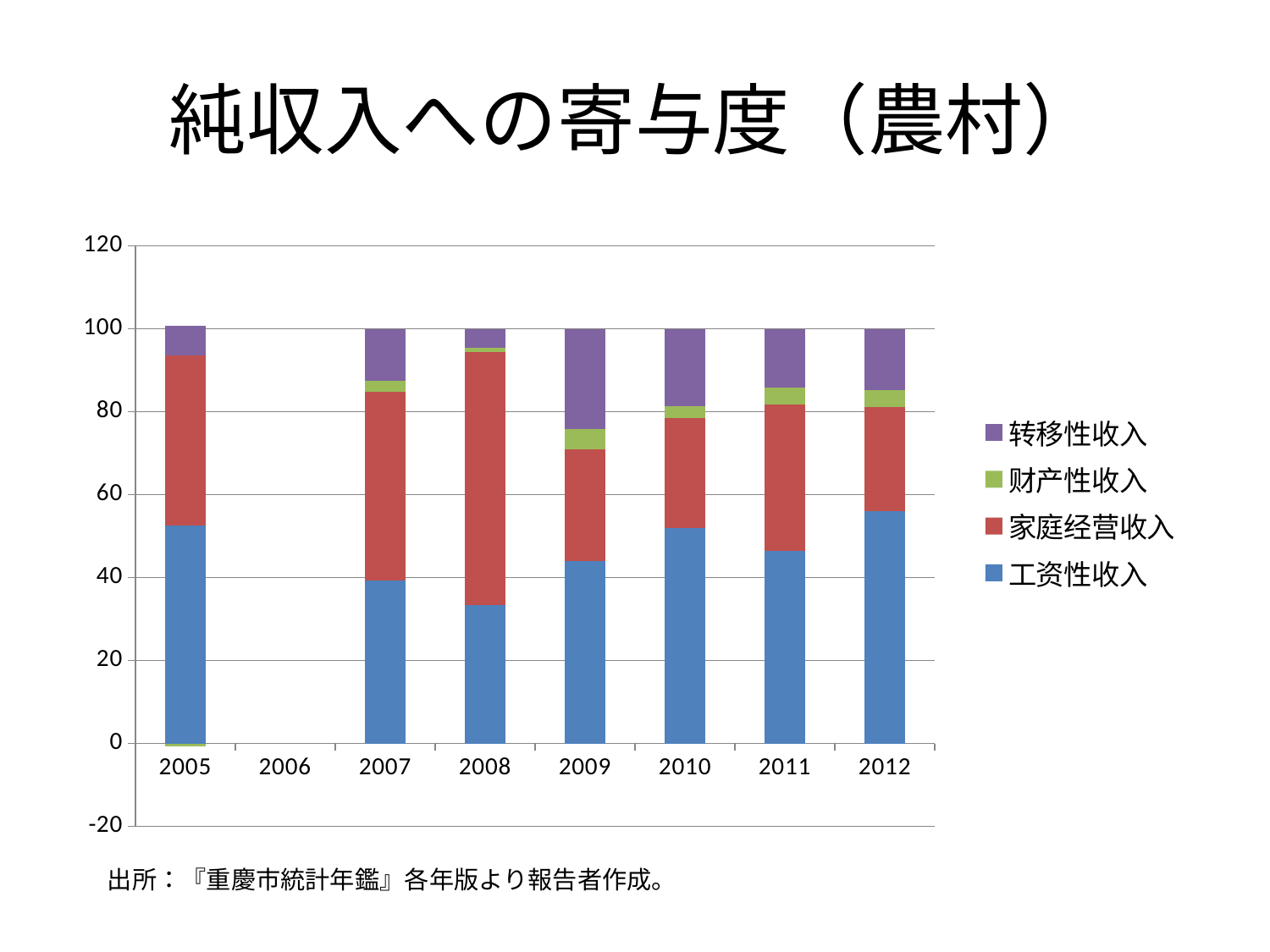

# 純収入への寄与度（農村）

### Chart

| Category | 工资性收入 | 家庭经营收入 | 财产性收入 | 转移性收入 |
|---|---|---|---|---|
| 2005 | 52.56097152989185 | 41.02907229600882 | -0.7928808002408747 | 7.202836974340094 |
| 2006 | None | None | None | None |
| 2007 | 39.24593015009198 | 45.675418410592144 | 2.591417490073241 | 12.485660812569702 |
| 2008 | 33.28467723026958 | 61.08043552649085 | 1.1576398693092647 | 4.477247129519563 |
| 2009 | 44.02557600310602 | 26.979862526295502 | 4.800468739390528 | 24.19409261538219 |
| 2010 | 52.054401738932334 | 26.539728488030047 | 2.843644964736469 | 18.56222440036767 |
| 2011 | 46.46344040814477 | 35.284117180954304 | 4.084278820930371 | 14.168163745795887 |
| 2012 | 56.07043751580784 | 25.149451898928593 | 3.975247628963998 | 14.804862956300552 |
出所：『重慶市統計年鑑』各年版より報告者作成。